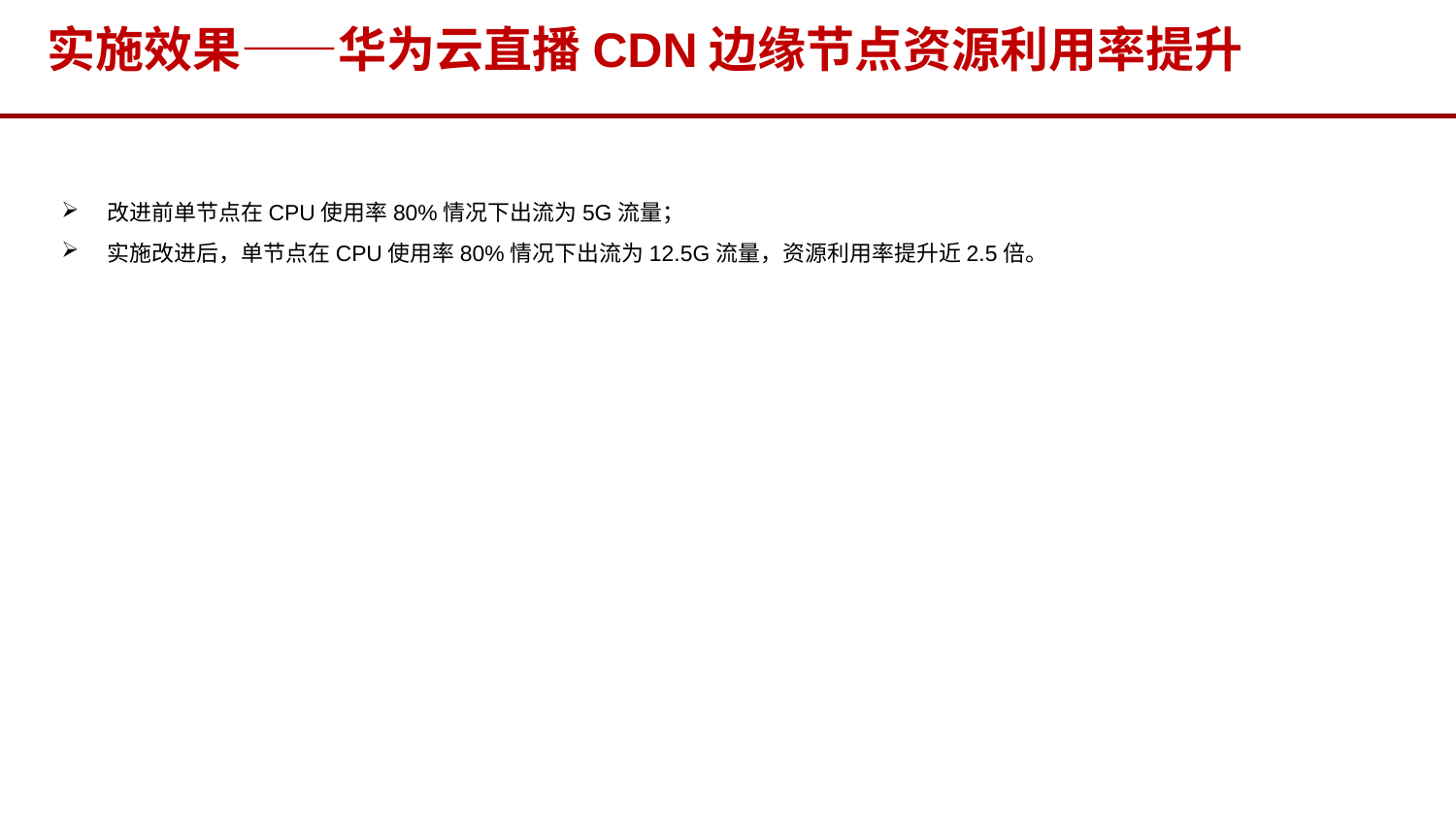

# 实施效果——华为云直播CDN边缘节点资源利用率提升
改进前单节点在CPU使用率80%情况下出流为5G流量；
实施改进后，单节点在CPU使用率80%情况下出流为12.5G流量，资源利用率提升近2.5倍。